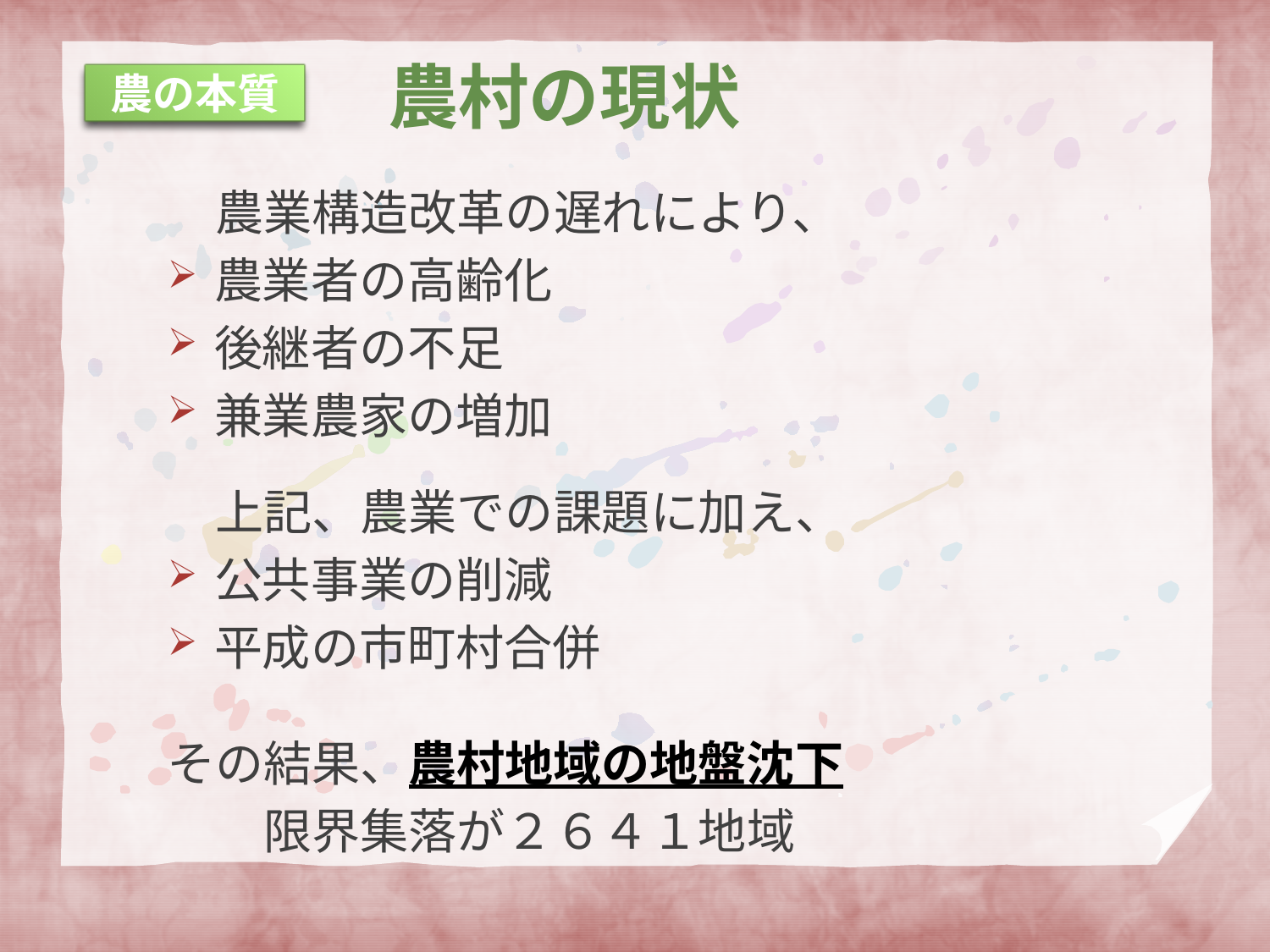

# 農村の現状
農の本質
　農業構造改革の遅れにより、
農業者の高齢化
後継者の不足
兼業農家の増加

　上記、農業での課題に加え、
公共事業の削減
平成の市町村合併

その結果、農村地域の地盤沈下
　　限界集落が２６４１地域